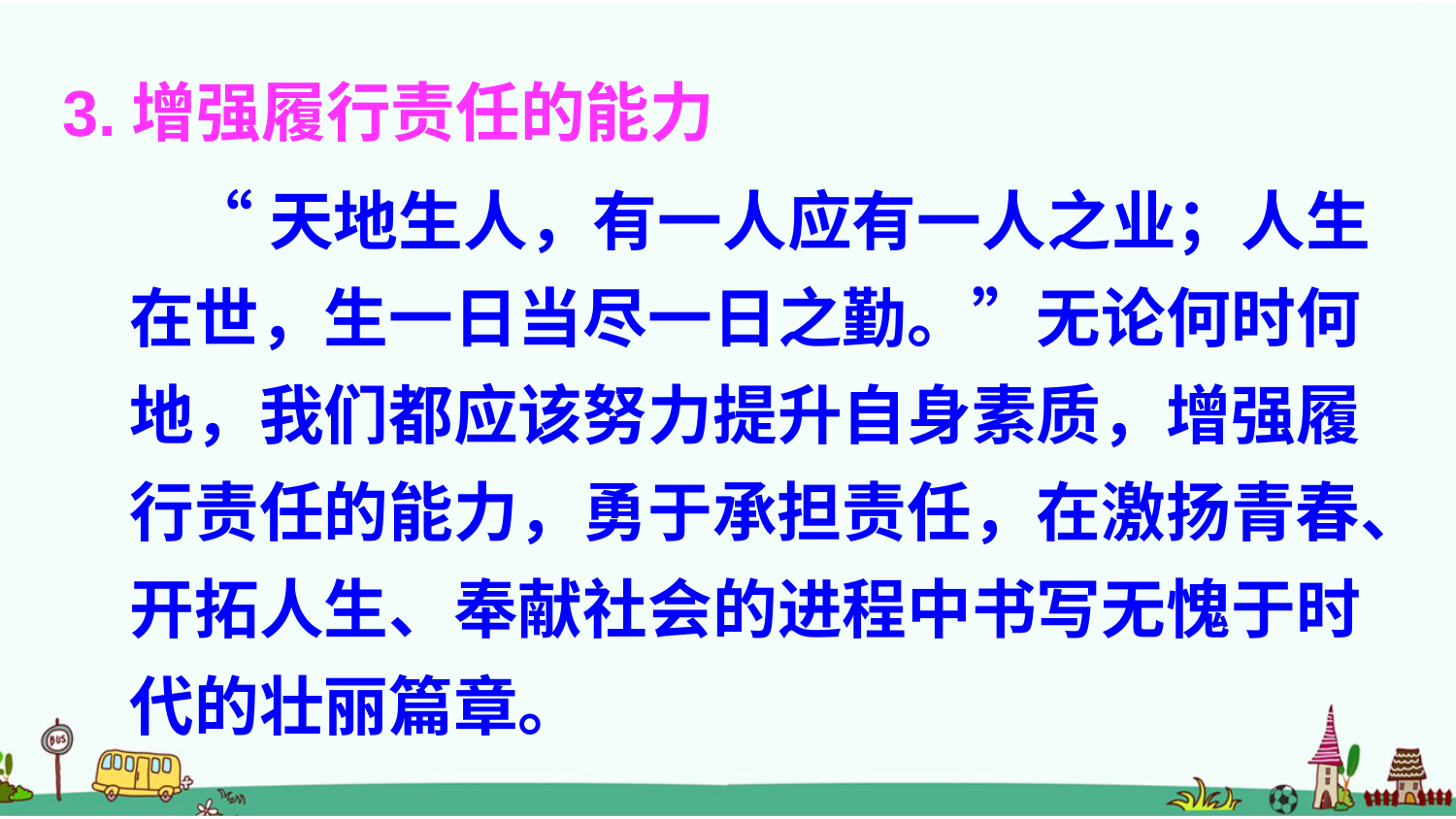

3.增强履行责任的能力
    “天地生人，有一人应有一人之业；人生在世，生一日当尽一日之勤。”无论何时何地，我们都应该努力提升自身素质，增强履行责任的能力，勇于承担责任，在激扬青春、开拓人生、奉献社会的进程中书写无愧于时代的壮丽篇章。